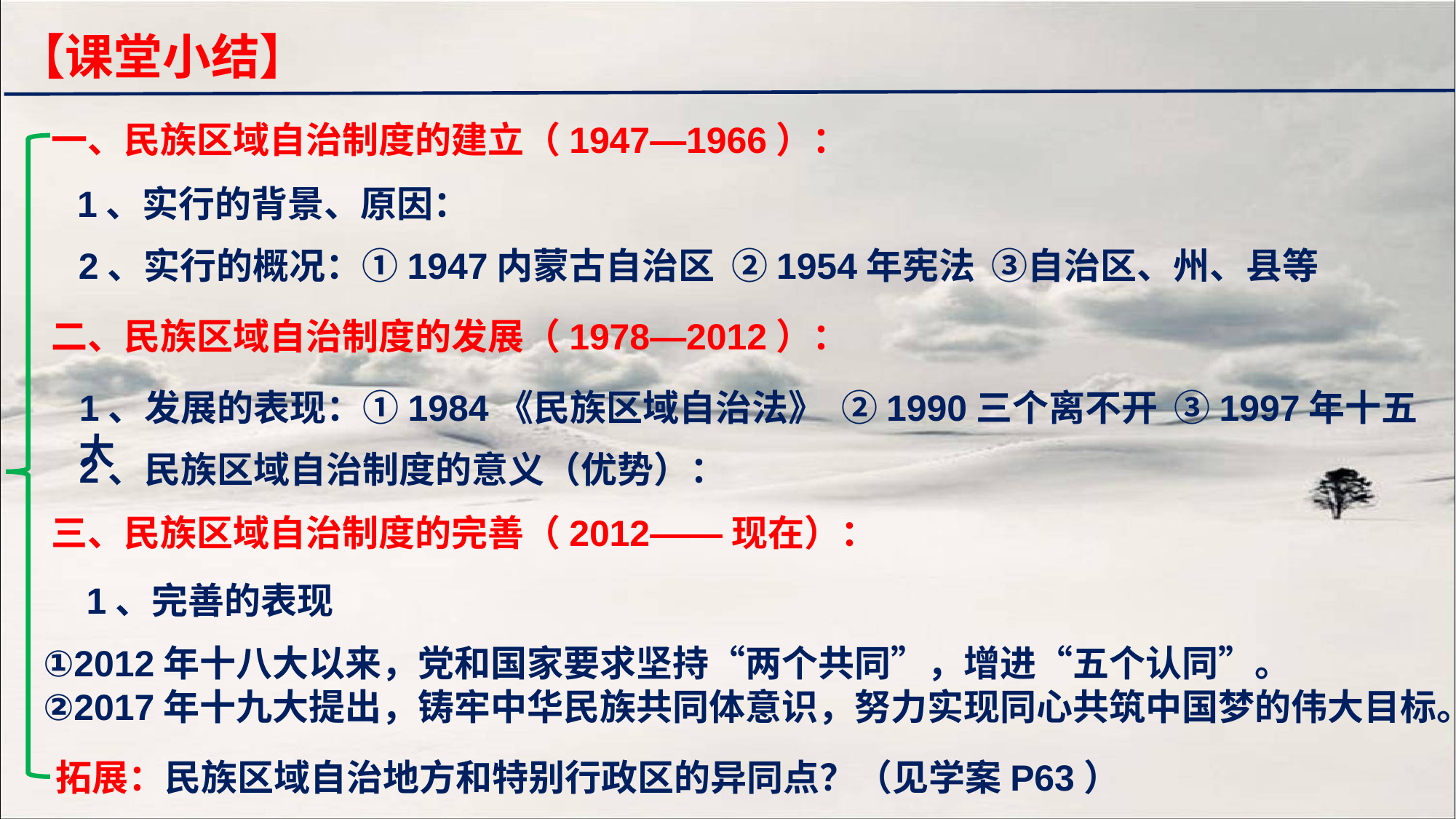

【课堂小结】
一、民族区域自治制度的建立（1947—1966）：

二、民族区域自治制度的发展（1978—2012）：

三、民族区域自治制度的完善（2012——现在）：

1、实行的背景、原因：
2、实行的概况：①1947内蒙古自治区  ②1954年宪法  ③自治区、州、县等
1、发展的表现：①1984《民族区域自治法》  ②1990三个离不开  ③1997年十五大
2、民族区域自治制度的意义（优势）：
1、完善的表现
①2012年十八大以来，党和国家要求坚持“两个共同”，增进“五个认同”。
②2017年十九大提出，铸牢中华民族共同体意识，努力实现同心共筑中国梦的伟大目标。
拓展：民族区域自治地方和特别行政区的异同点？（见学案P63）